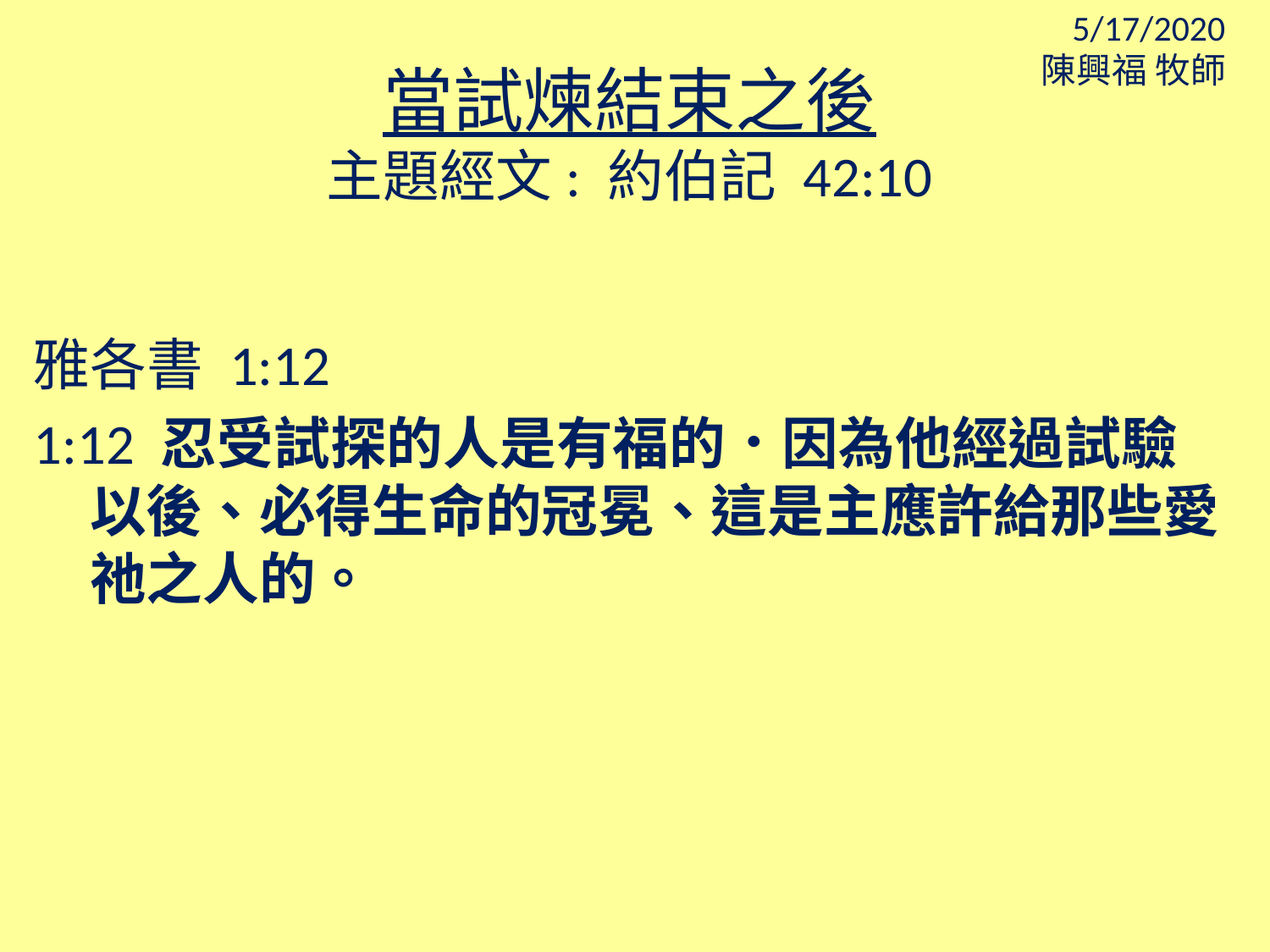

5/17/2020
陳興福 牧師
當試煉結束之後
主題經文: 約伯記 42:10

雅各書 1:12
1:12 忍受試探的人是有福的．因為他經過試驗   以後、必得生命的冠冕、這是主應許給那些愛祂之人的。